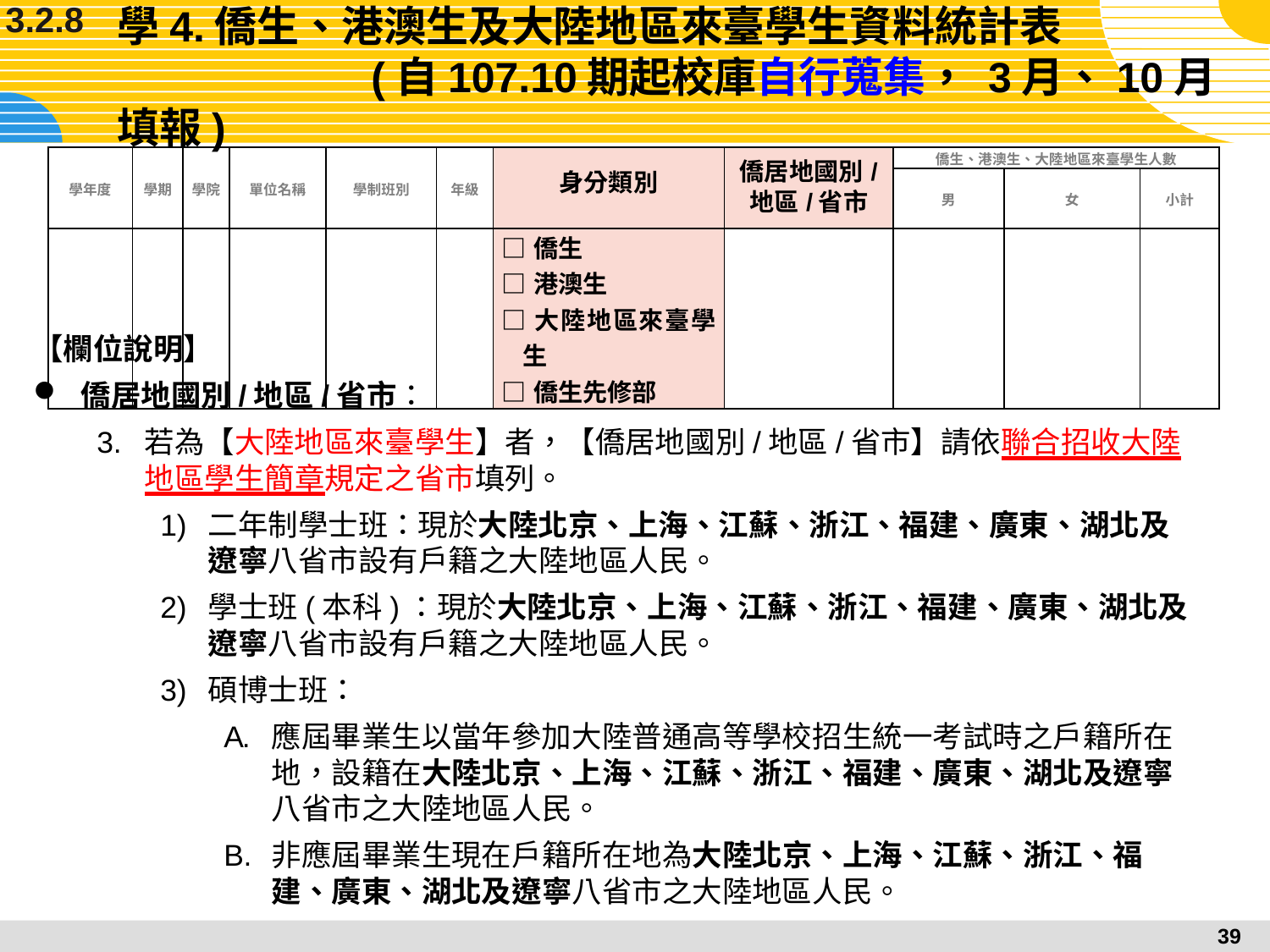

3.2.8
# 學4.僑生、港澳生及大陸地區來臺學生資料統計表 (自107.10期起校庫自行蒐集， 3月、10月填報)
| 學年度 | 學期 | 學院 | 單位名稱 | 學制班別 | 年級 | 身分類別 | 僑居地國別/ 地區/省市 | 僑生、港澳生、大陸地區來臺學生人數 |  |  |
| --- | --- | --- | --- | --- | --- | --- | --- | --- | --- | --- |
|  |  |  |  |  |  |  |  | 男 | 女 | 小計 |
|  |  |  |  |  |  | □僑生 □港澳生 □大陸地區來臺學生 □僑生先修部 |  |  |  |  |
【欄位說明】
僑居地國別/地區/省市：
若為【大陸地區來臺學生】者，【僑居地國別/地區/省市】請依聯合招收大陸地區學生簡章規定之省市填列。
二年制學士班：現於大陸北京、上海、江蘇、浙江、福建、廣東、湖北及遼寧八省市設有戶籍之大陸地區人民。
學士班(本科)：現於大陸北京、上海、江蘇、浙江、福建、廣東、湖北及遼寧八省市設有戶籍之大陸地區人民。
碩博士班：
應屆畢業生以當年參加大陸普通高等學校招生統一考試時之戶籍所在地，設籍在大陸北京、上海、江蘇、浙江、福建、廣東、湖北及遼寧八省市之大陸地區人民。
非應屆畢業生現在戶籍所在地為大陸北京、上海、江蘇、浙江、福建、廣東、湖北及遼寧八省市之大陸地區人民。